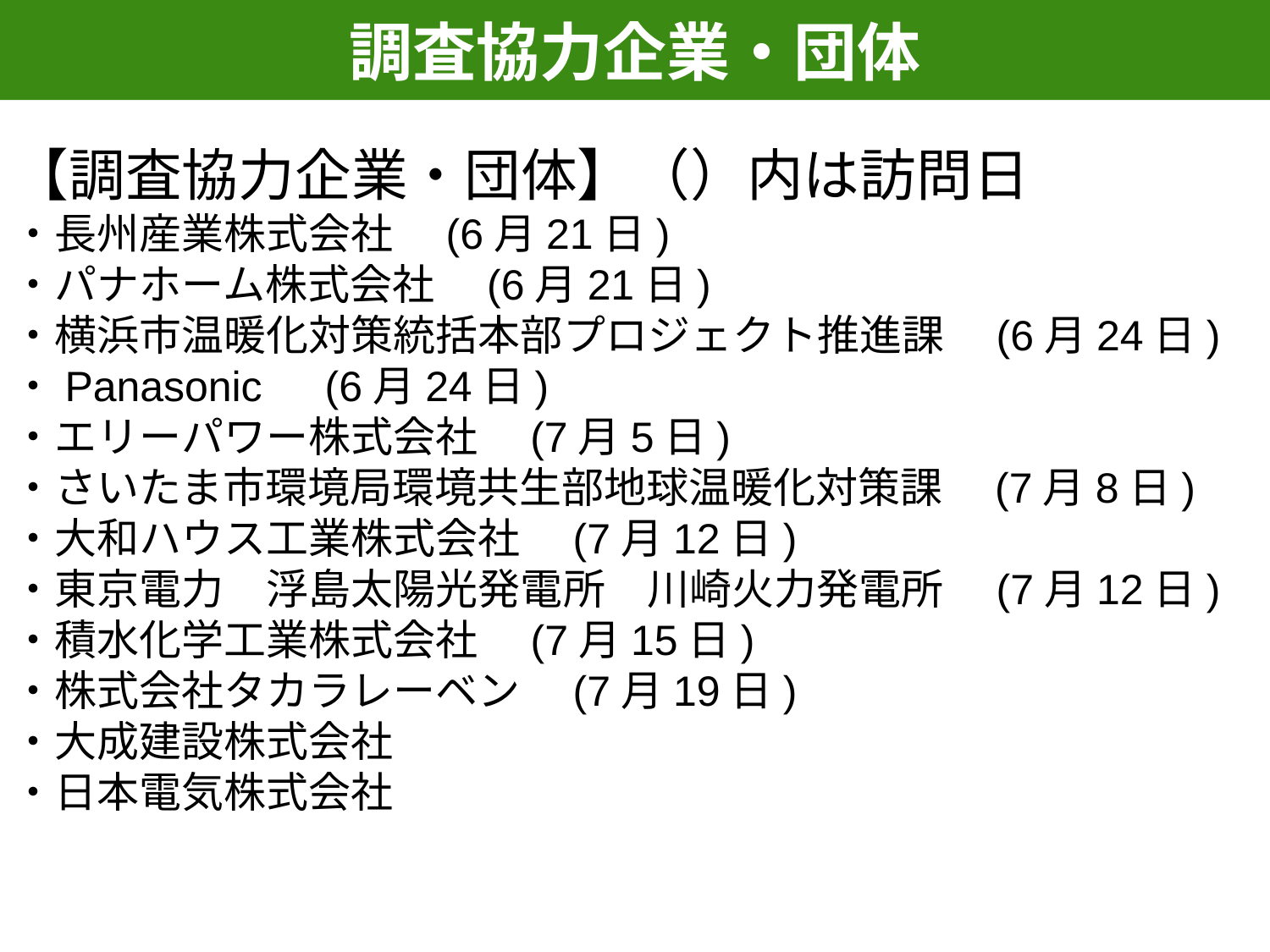

調査協力企業・団体
【調査協力企業・団体】（）内は訪問日
・長州産業株式会社　(6月21日)
・パナホーム株式会社　(6月21日)
・横浜市温暖化対策統括本部プロジェクト推進課　(6月24日)
・Panasonic　(6月24日)
・エリーパワー株式会社　(7月5日)
・さいたま市環境局環境共生部地球温暖化対策課　(7月8日)
・大和ハウス工業株式会社　(7月12日)
・東京電力　浮島太陽光発電所　川崎火力発電所　(7月12日)
・積水化学工業株式会社　(7月15日)
・株式会社タカラレーベン　(7月19日)
・大成建設株式会社
・日本電気株式会社